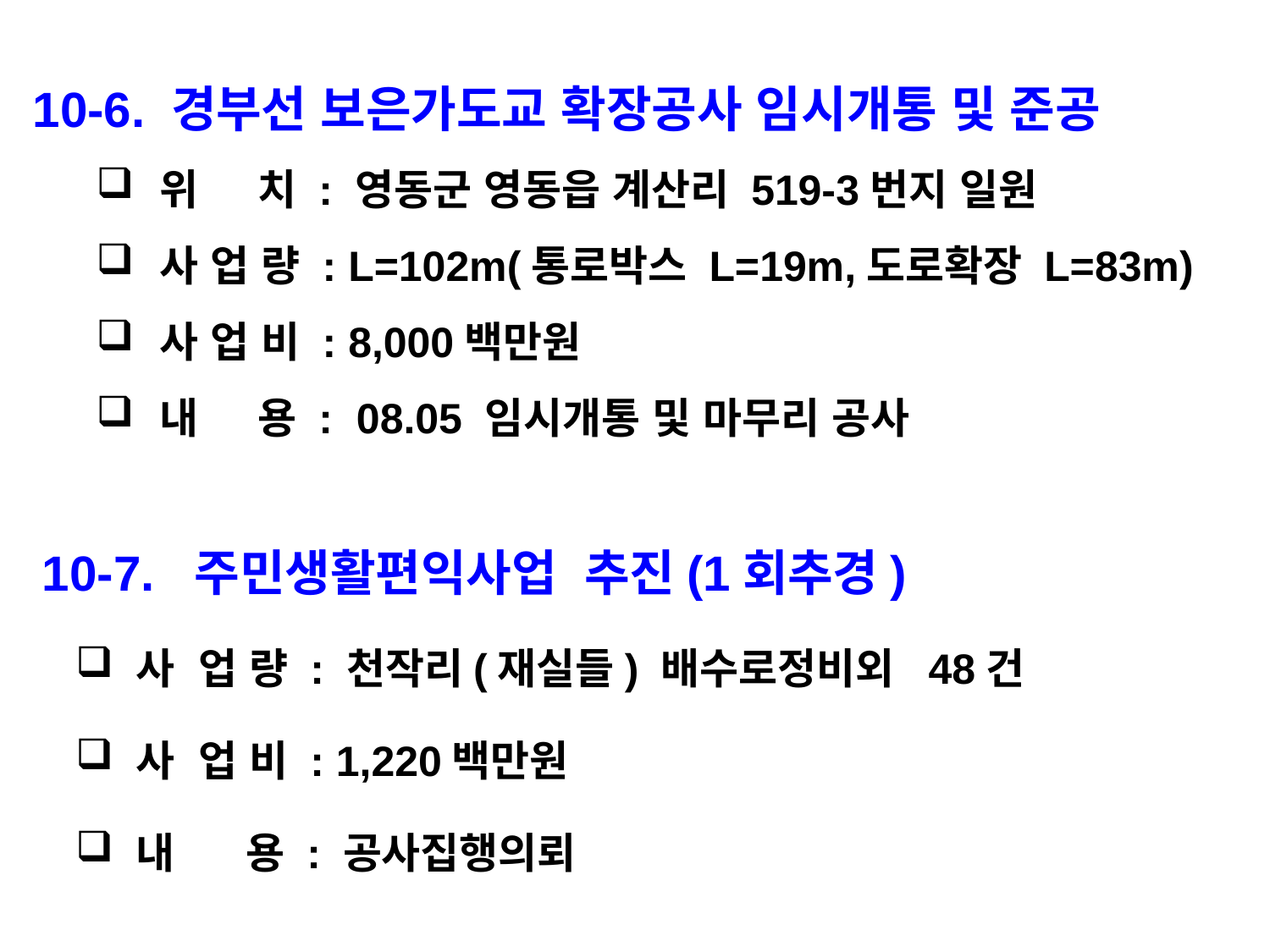

10-6. 경부선 보은가도교 확장공사 임시개통 및 준공
위     치 : 영동군 영동읍 계산리 519-3번지 일원
사 업 량 : L=102m(통로박스 L=19m,도로확장 L=83m)
사 업 비 : 8,000백만원
내     용 :  08.05 임시개통 및 마무리 공사

10-7.  주민생활편익사업  추진(1회추경)
 사  업 량 : 천작리(재실들) 배수로정비외  48건
 사  업 비 : 1,220백만원
 내      용 : 공사집행의뢰